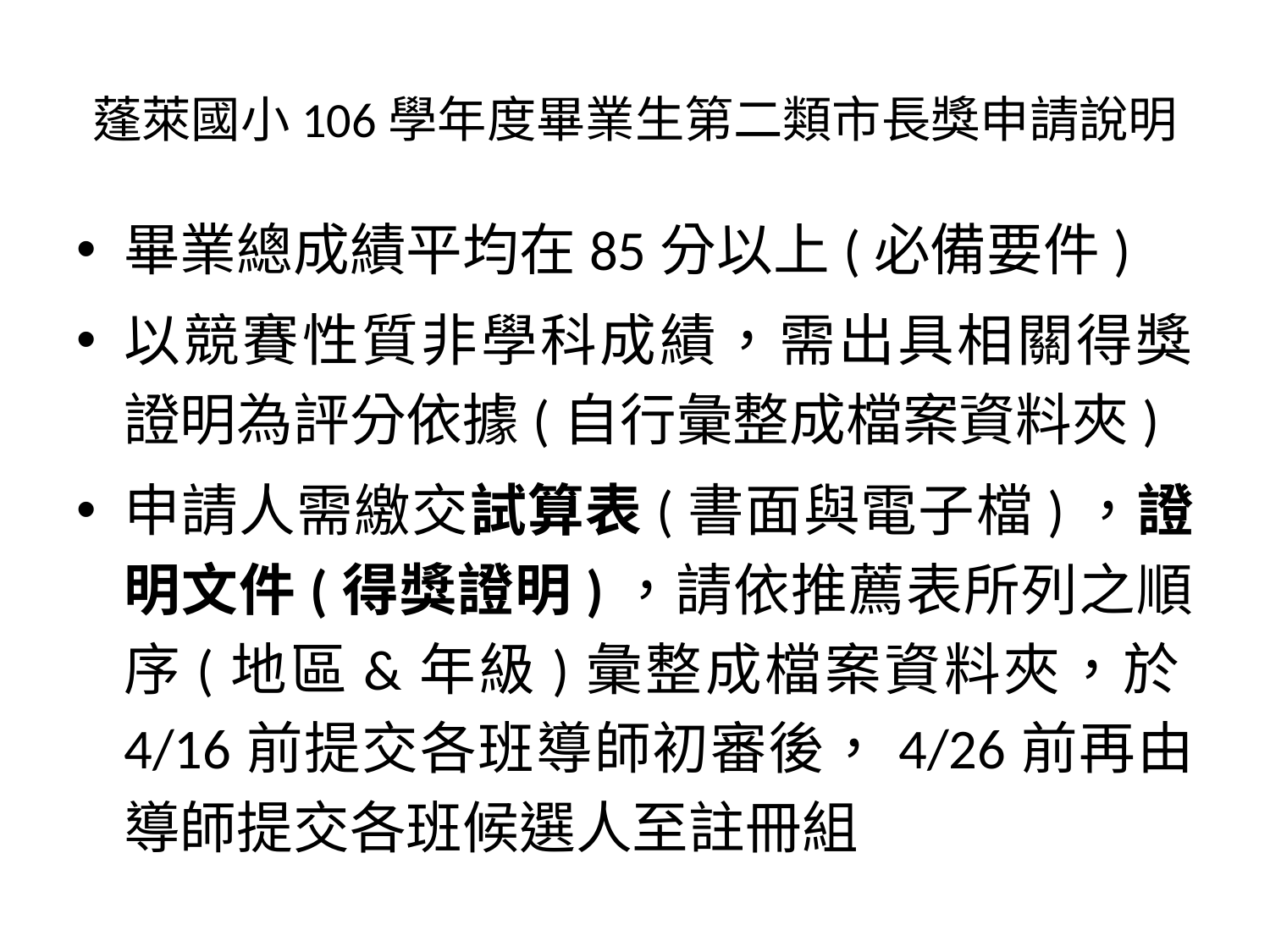

# 蓬萊國小106學年度畢業生第二類市長獎申請說明
畢業總成績平均在85分以上(必備要件)
以競賽性質非學科成績，需出具相關得獎證明為評分依據(自行彙整成檔案資料夾)
申請人需繳交試算表(書面與電子檔)，證明文件(得獎證明)，請依推薦表所列之順序(地區&年級)彙整成檔案資料夾，於4/16前提交各班導師初審後，4/26前再由導師提交各班候選人至註冊組